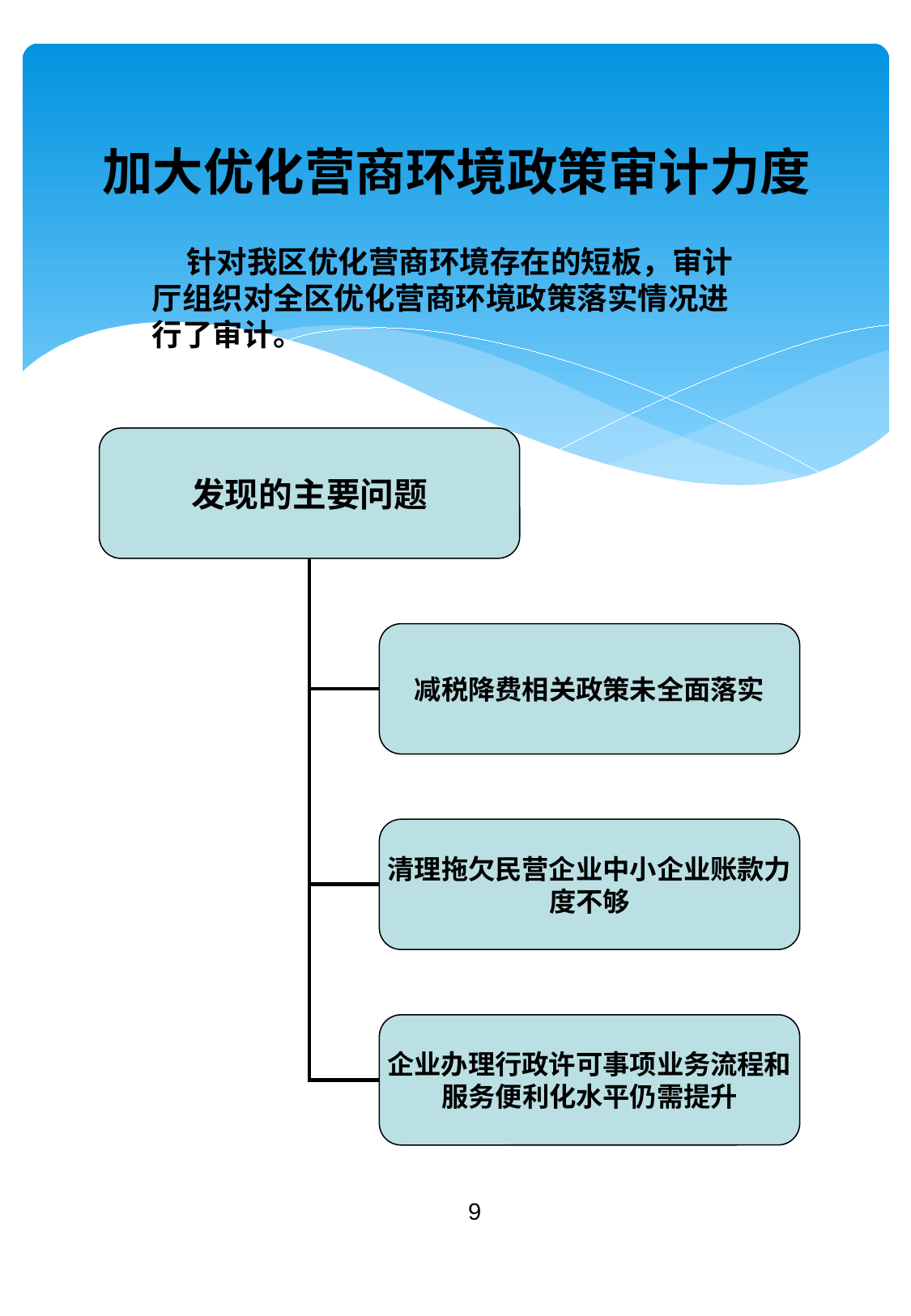

加大优化营商环境政策审计力度
    针对我区优化营商环境存在的短板，审计厅组织对全区优化营商环境政策落实情况进行了审计。
发现的主要问题
减税降费相关政策未全面落实
清理拖欠民营企业中小企业账款力度不够
企业办理行政许可事项业务流程和服务便利化水平仍需提升

9